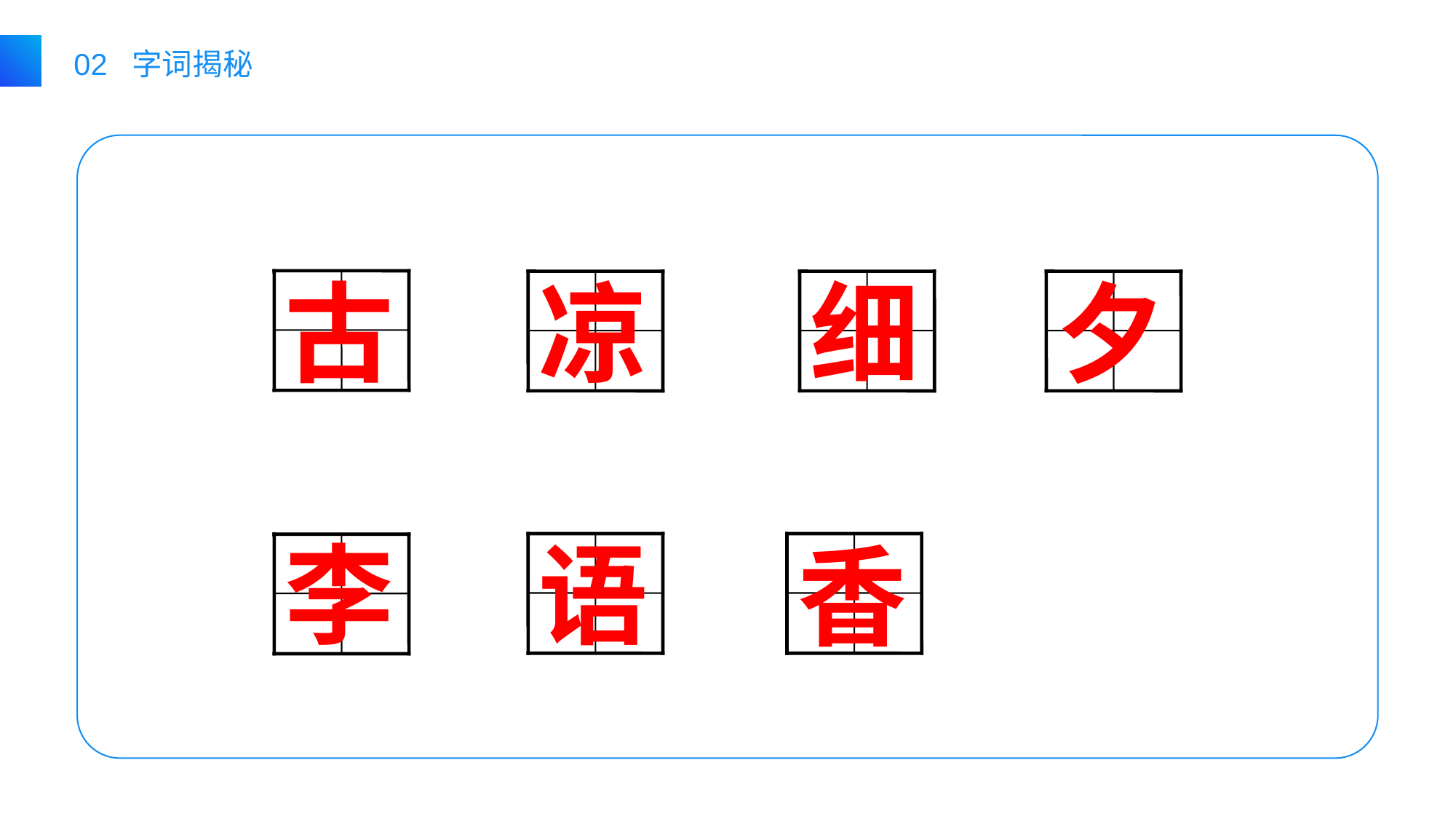

02  字词揭秘

古
凉
细
夕

李
语
香